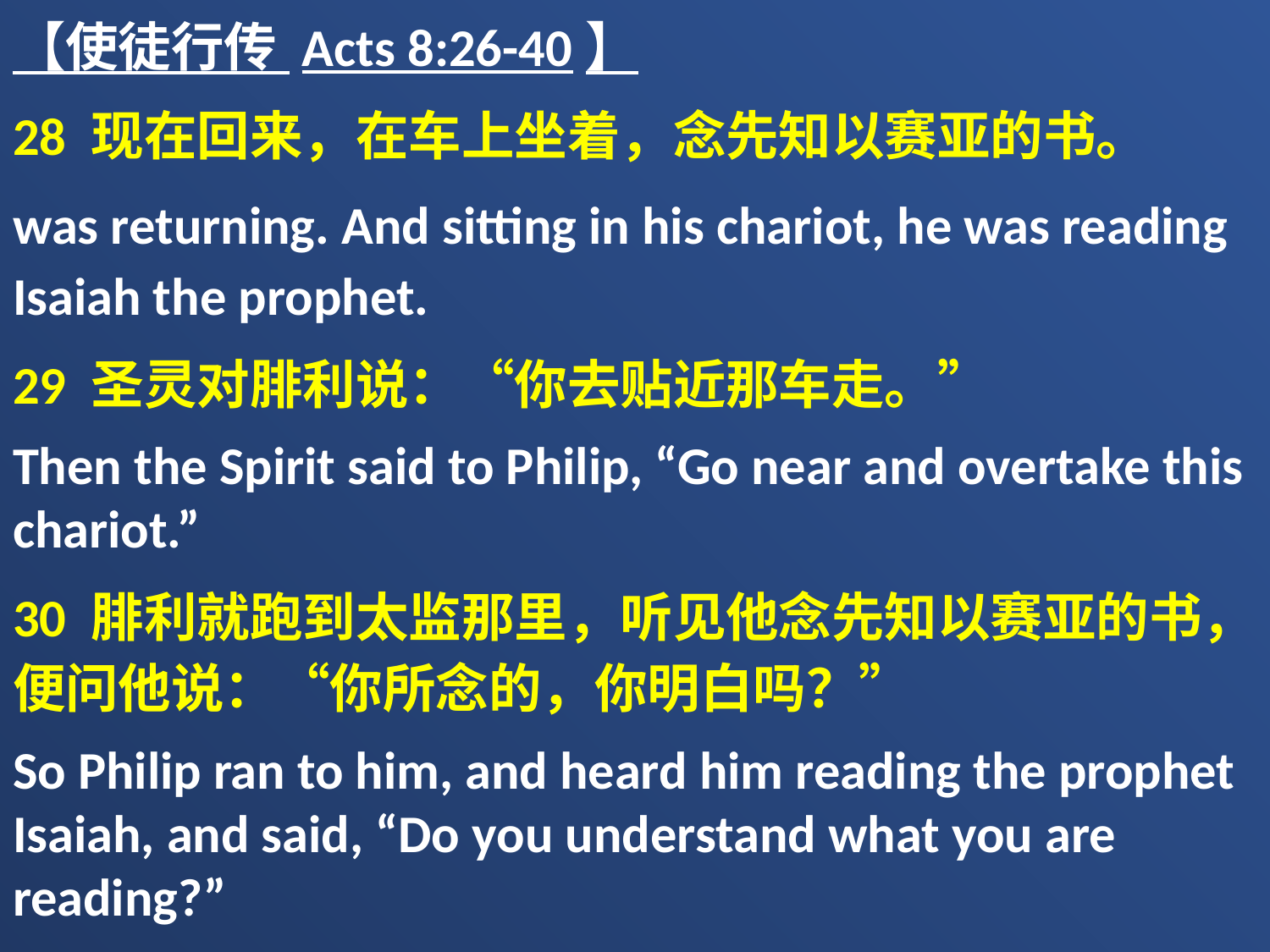

【使徒行传 Acts 8:26-40】
28 现在回来，在车上坐着，念先知以赛亚的书。
was returning. And sitting in his chariot, he was reading Isaiah the prophet.
29 圣灵对腓利说：“你去贴近那车走。”
Then the Spirit said to Philip, “Go near and overtake this chariot.”
30 腓利就跑到太监那里，听见他念先知以赛亚的书，便问他说：“你所念的，你明白吗？”
So Philip ran to him, and heard him reading the prophet Isaiah, and said, “Do you understand what you are reading?”